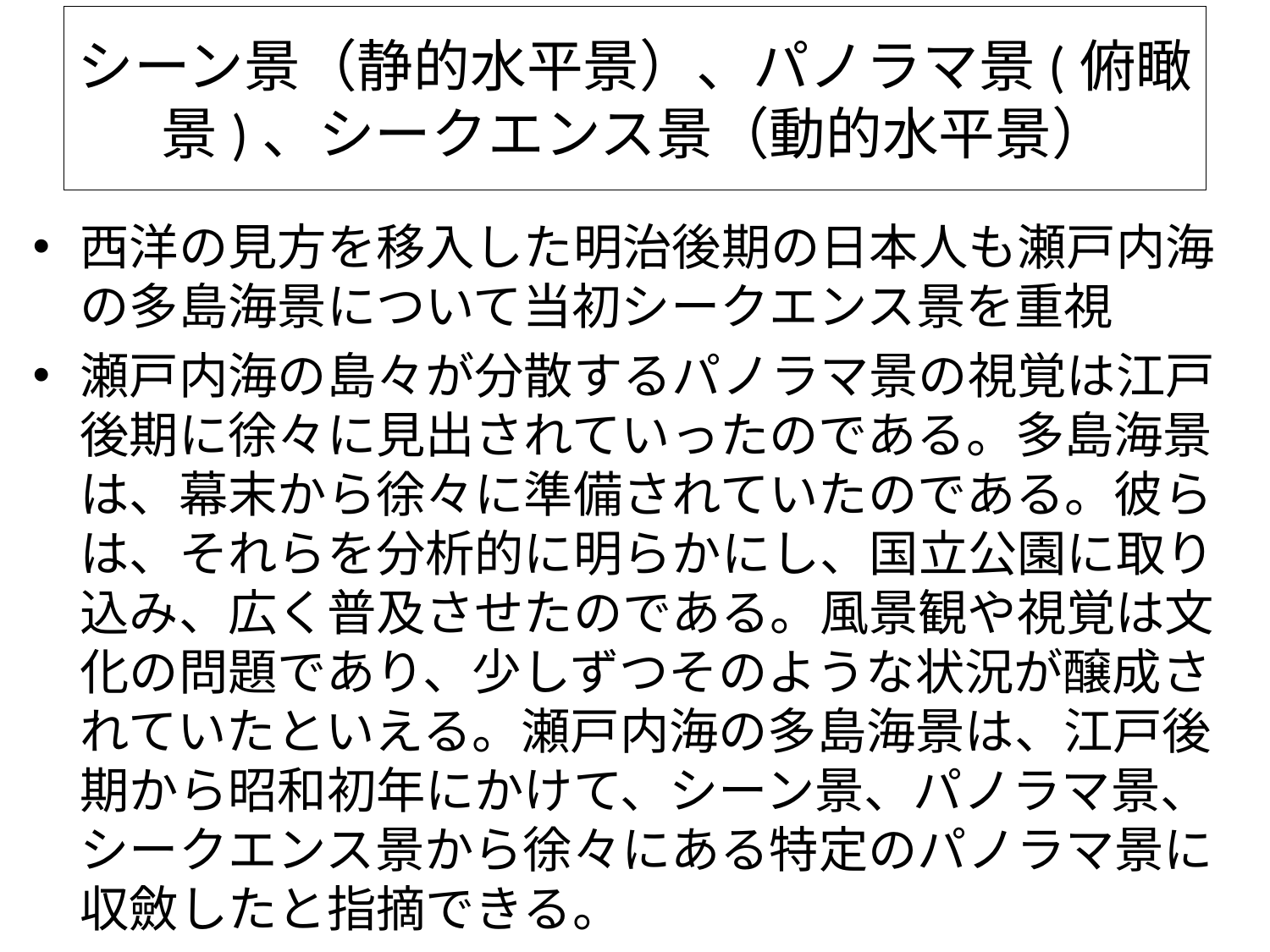

# シーン景（静的水平景）、パノラマ景(俯瞰景)、シークエンス景（動的水平景）
西洋の見方を移入した明治後期の日本人も瀬戸内海の多島海景について当初シークエンス景を重視
瀬戸内海の島々が分散するパノラマ景の視覚は江戸後期に徐々に見出されていったのである。多島海景は、幕末から徐々に準備されていたのである。彼らは、それらを分析的に明らかにし、国立公園に取り込み、広く普及させたのである。風景観や視覚は文化の問題であり、少しずつそのような状況が醸成されていたといえる。瀬戸内海の多島海景は、江戸後期から昭和初年にかけて、シーン景、パノラマ景、シークエンス景から徐々にある特定のパノラマ景に収斂したと指摘できる。